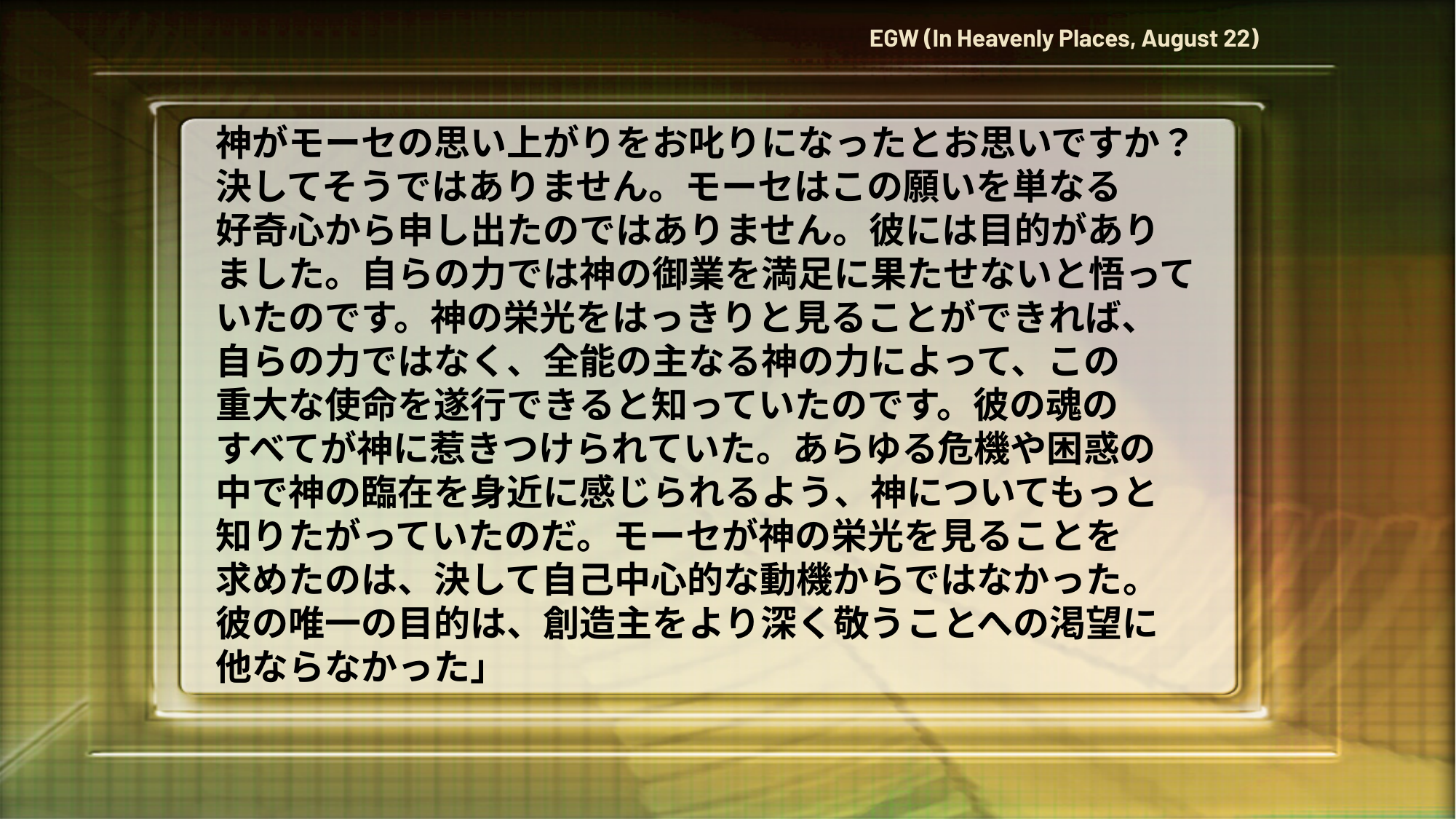

EGW (In Heavenly Places, August 22)
神がモーセの思い上がりをお叱りになったとお思いですか？決してそうではありません。モーセはこの願いを単なる　　好奇心から申し出たのではありません。彼には目的があり　ました。自らの力では神の御業を満足に果たせないと悟っていたのです。神の栄光をはっきりと見ることができれば、　自らの力ではなく、全能の主なる神の力によって、この　　重大な使命を遂行できると知っていたのです。彼の魂の　　すべてが神に惹きつけられていた。あらゆる危機や困惑の　中で神の臨在を身近に感じられるよう、神についてもっと　知りたがっていたのだ。モーセが神の栄光を見ることを　　求めたのは、決して自己中心的な動機からではなかった。　彼の唯一の目的は、創造主をより深く敬うことへの渇望に　他ならなかった」